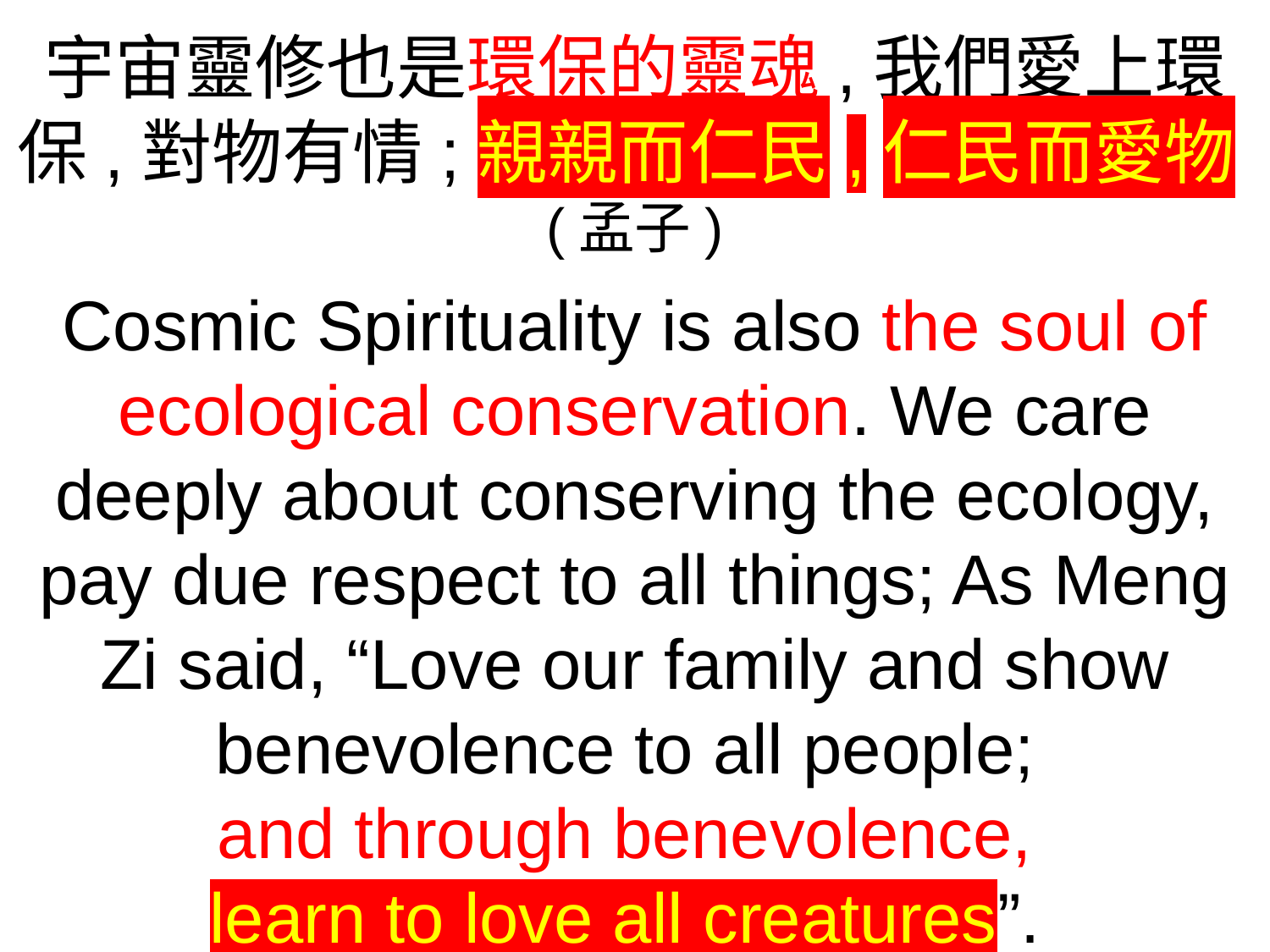

宇宙靈修也是環保的靈魂,我們愛上環保,對物有情;親親而仁民,仁民而愛物(孟子)
Cosmic Spirituality is also the soul of ecological conservation. We care deeply about conserving the ecology, pay due respect to all things; As Meng Zi said, “Love our family and show benevolence to all people;
and through benevolence,
learn to love all creatures”.